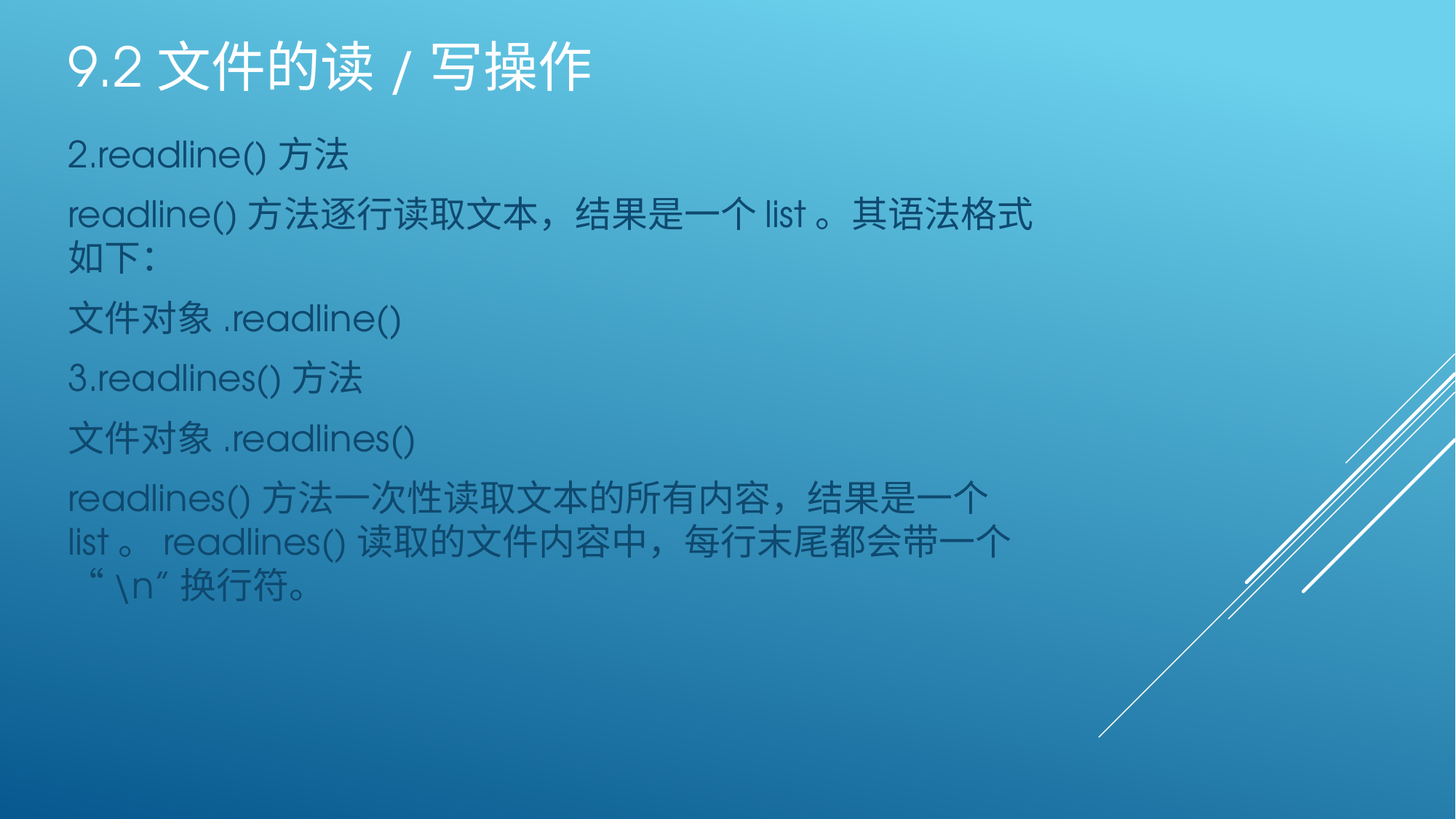

# 9.2文件的读/写操作
2.readline()方法
readline()方法逐行读取文本，结果是一个list。其语法格式如下：
文件对象.readline()
3.readlines()方法
文件对象.readlines()
readlines()方法一次性读取文本的所有内容，结果是一个 list。readlines()读取的文件内容中，每行末尾都会带一个“\n”换行符。